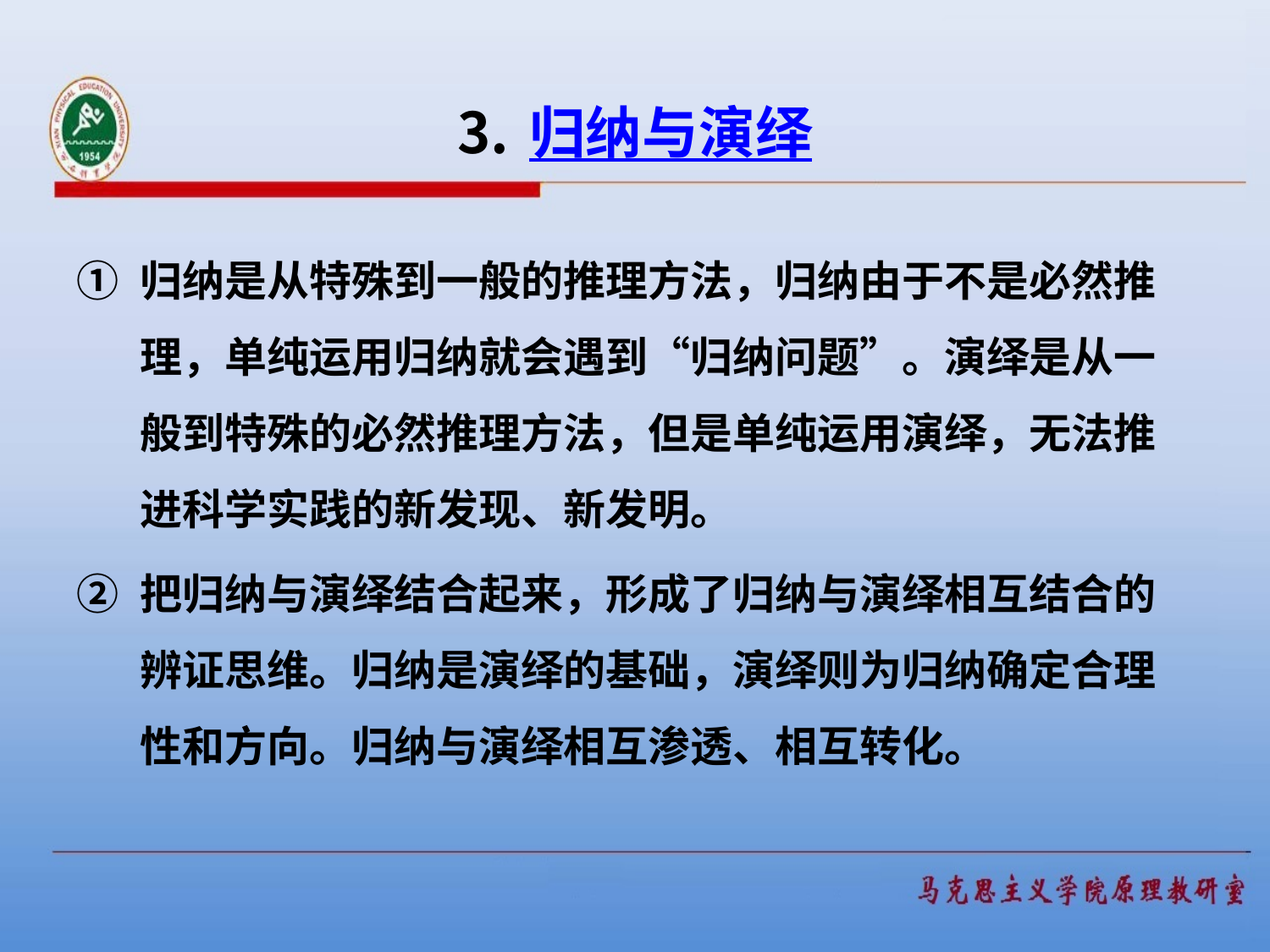

# 归纳与演绎
归纳是从特殊到一般的推理方法，归纳由于不是必然推理，单纯运用归纳就会遇到“归纳问题”。演绎是从一般到特殊的必然推理方法，但是单纯运用演绎，无法推进科学实践的新发现、新发明。
把归纳与演绎结合起来，形成了归纳与演绎相互结合的辨证思维。归纳是演绎的基础，演绎则为归纳确定合理性和方向。归纳与演绎相互渗透、相互转化。